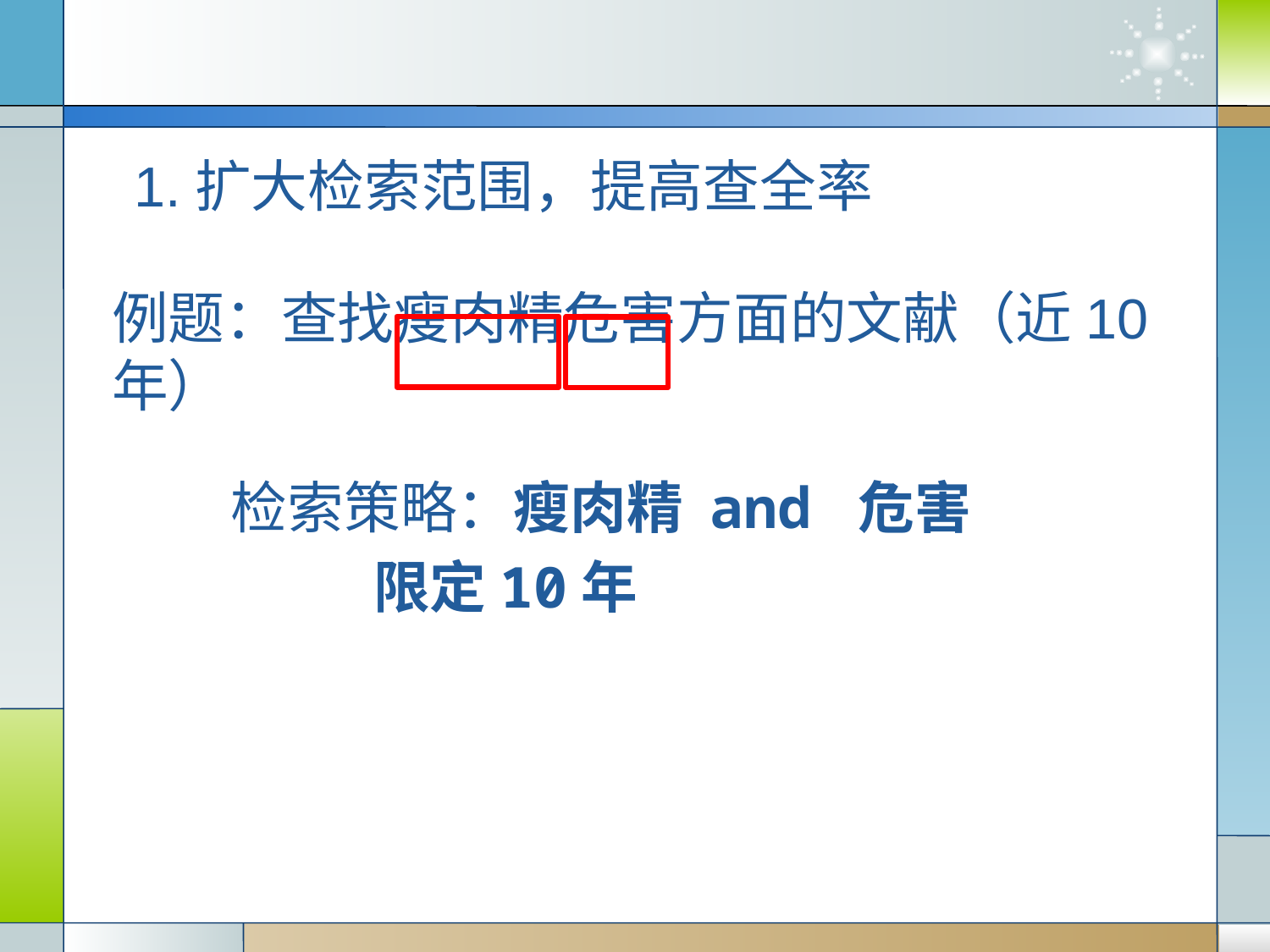

1.扩大检索范围，提高查全率
例题：查找瘦肉精危害方面的文献（近10年）

检索策略：瘦肉精 and 危害
          限定10年